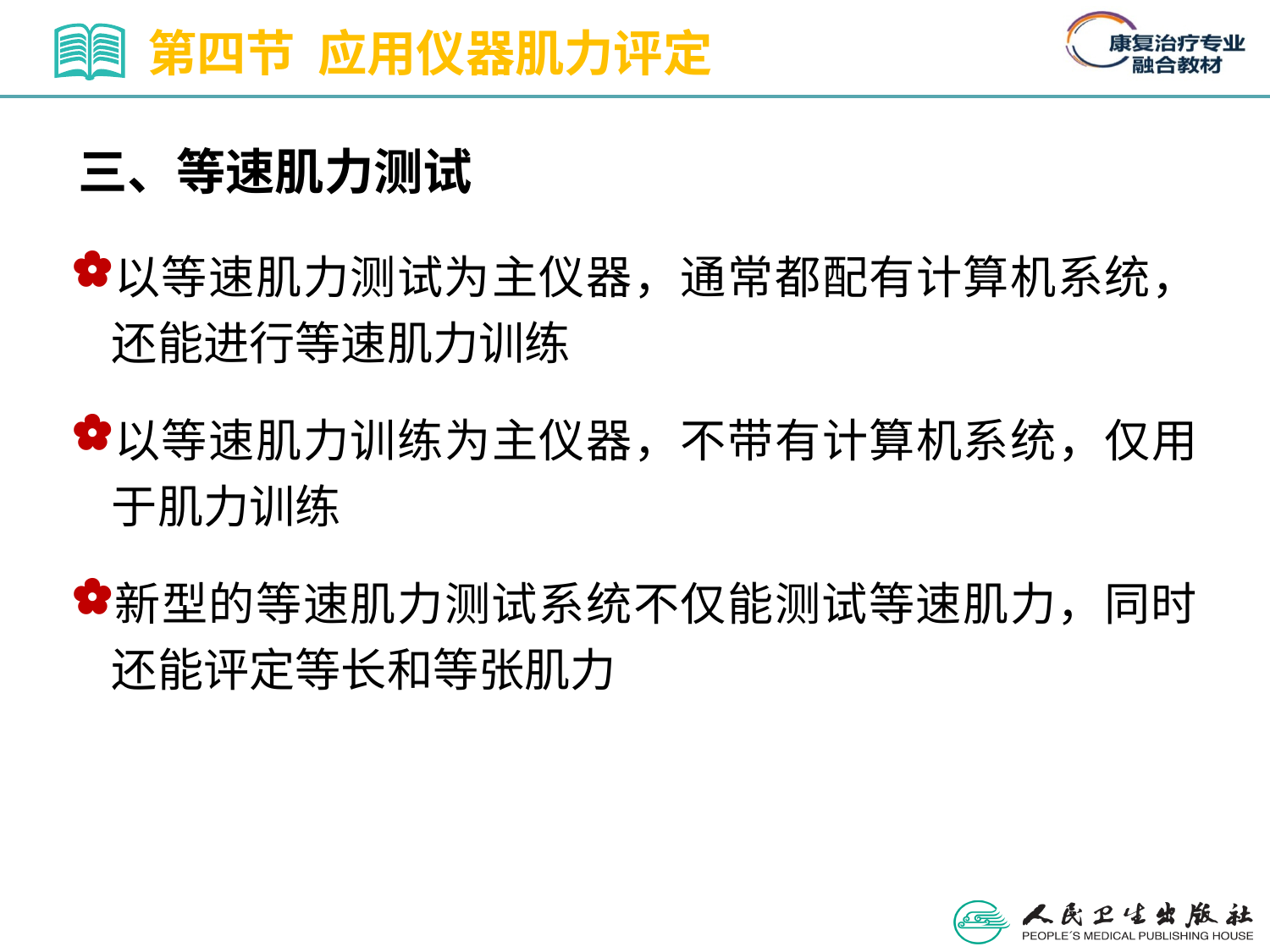

第四节  应用仪器肌力评定
三、等速肌力测试
以等速肌力测试为主仪器，通常都配有计算机系统，还能进行等速肌力训练
以等速肌力训练为主仪器，不带有计算机系统，仅用于肌力训练
新型的等速肌力测试系统不仅能测试等速肌力，同时还能评定等长和等张肌力